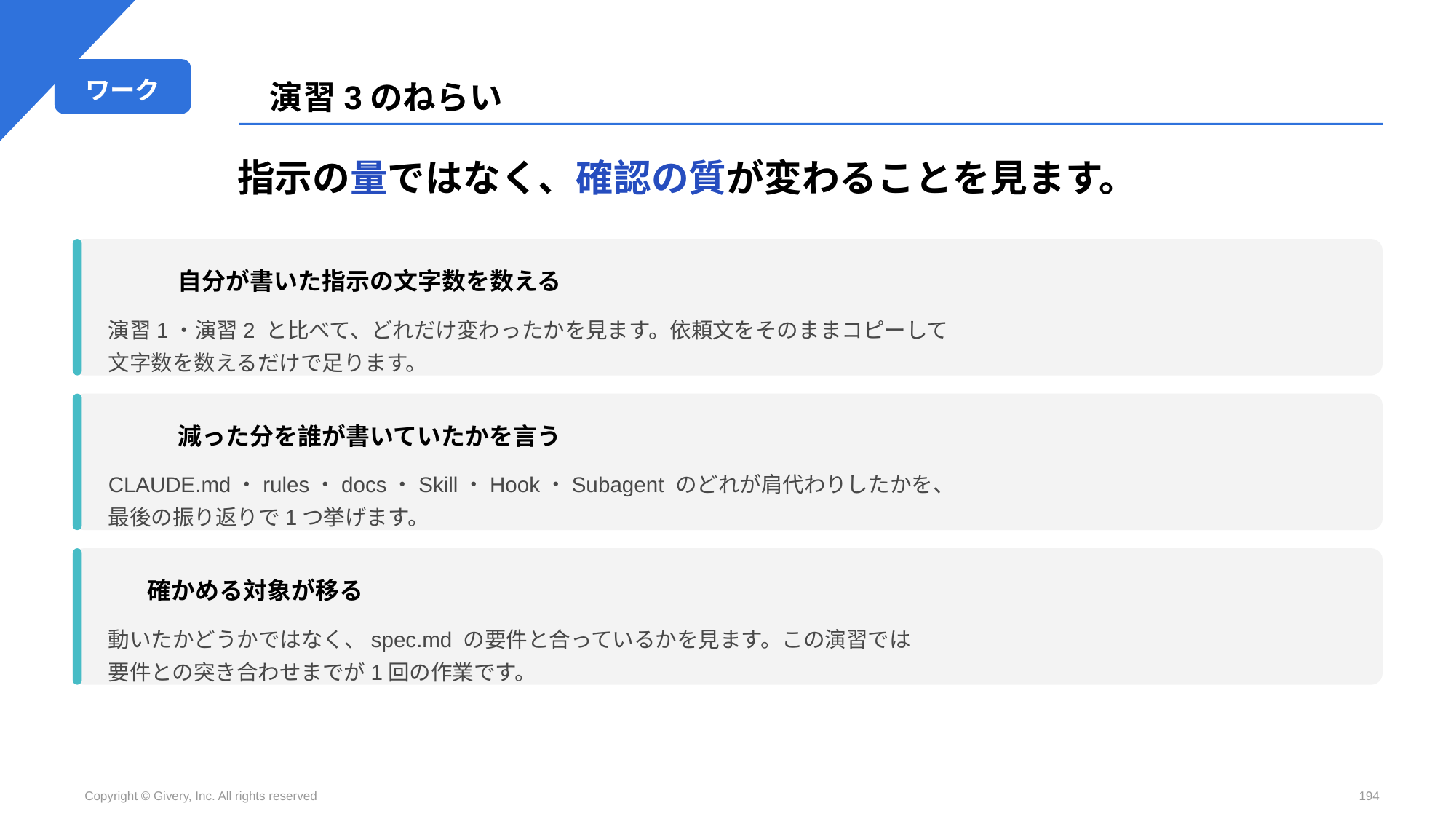

ワーク
演習3のねらい

指示の量ではなく、確認の質が変わることを見ます。

自分が書いた指示の文字数を数える
演習1・演習2 と比べて、どれだけ変わったかを見ます。依頼文をそのままコピーして
文字数を数えるだけで足ります。

減った分を誰が書いていたかを言う
CLAUDE.md・rules・docs・Skill・Hook・Subagent のどれが肩代わりしたかを、
最後の振り返りで1つ挙げます。

確かめる対象が移る
動いたかどうかではなく、spec.md の要件と合っているかを見ます。この演習では
要件との突き合わせまでが1回の作業です。
Copyright © Givery, Inc. All rights reserved
194